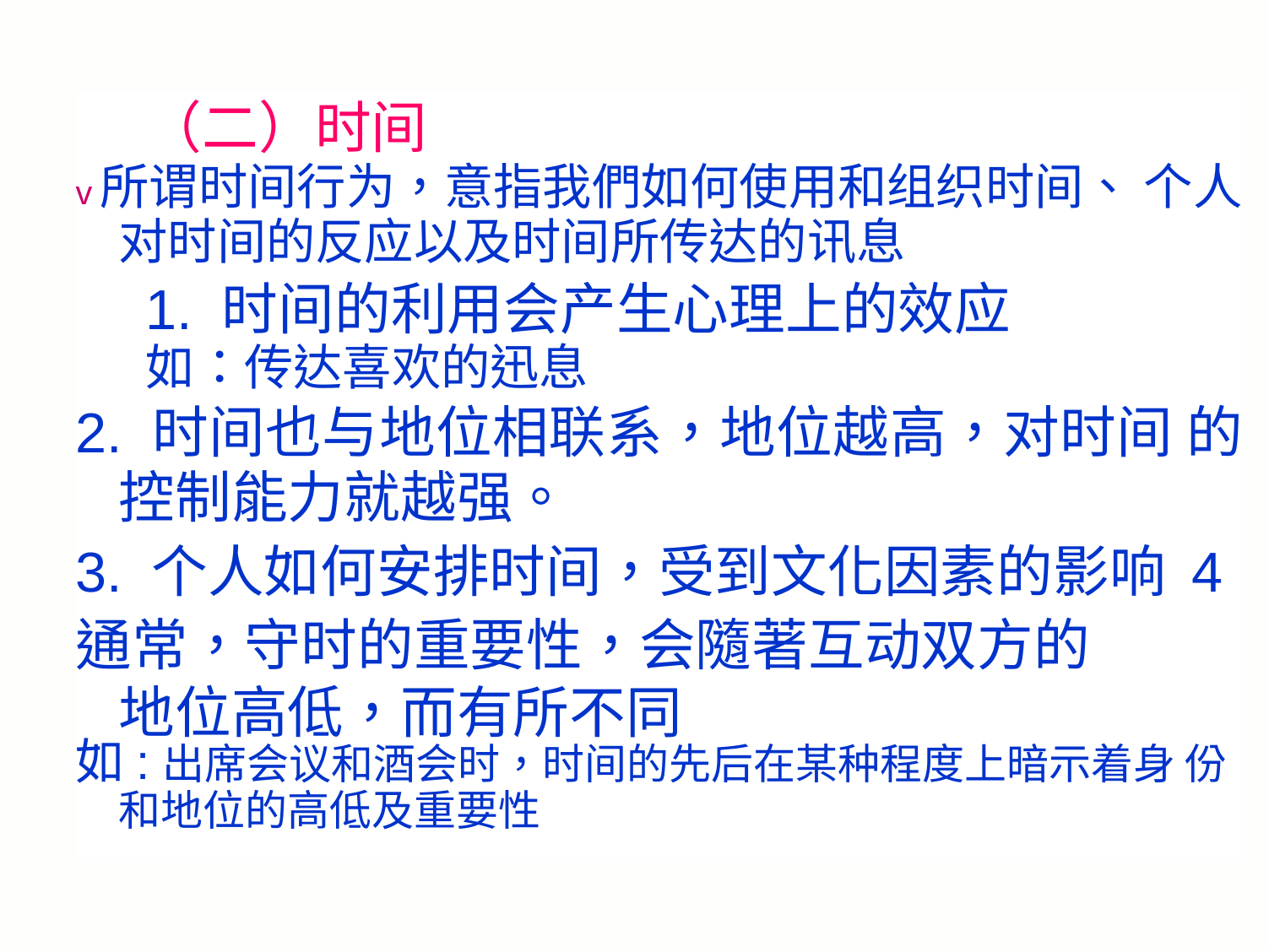

（二）时间
v所谓时间行为，意指我們如何使用和组织时间、 个人对时间的反应以及时间所传达的讯息
1. 时间的利用会产生心理上的效应
如：传达喜欢的迅息
2. 时间也与地位相联系，地位越高，对时间 的控制能力就越强。
3. 个人如何安排时间，受到文化因素的影响 4通常，守时的重要性，会隨著互动双方的
地位高低，而有所不同
如:出席会议和酒会时，时间的先后在某种程度上暗示着身 份和地位的高低及重要性